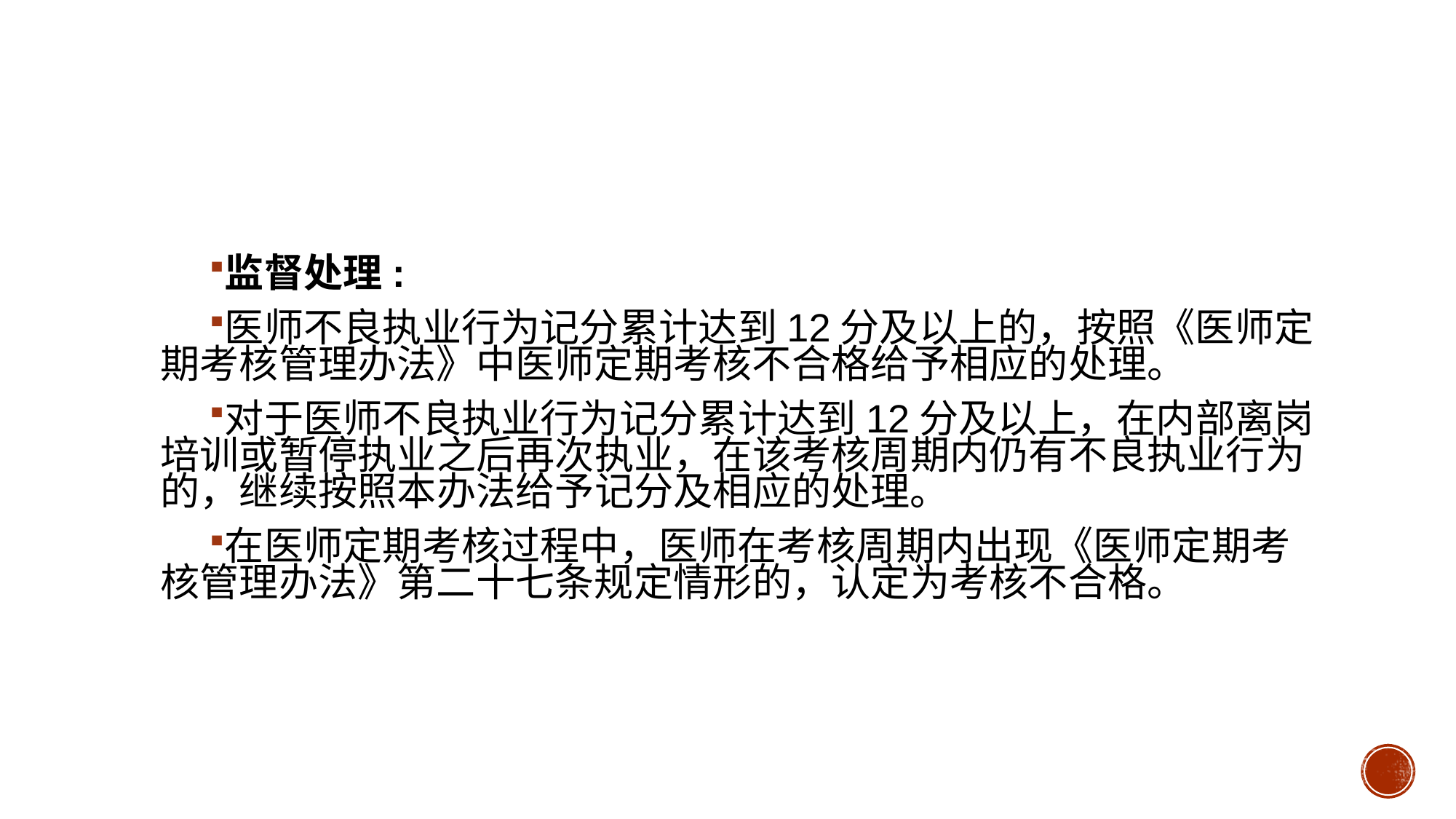

#
监督处理:
医师不良执业行为记分累计达到12分及以上的，按照《医师定期考核管理办法》中医师定期考核不合格给予相应的处理。
对于医师不良执业行为记分累计达到12分及以上，在内部离岗培训或暂停执业之后再次执业，在该考核周期内仍有不良执业行为的，继续按照本办法给予记分及相应的处理。
在医师定期考核过程中，医师在考核周期内出现《医师定期考核管理办法》第二十七条规定情形的，认定为考核不合格。